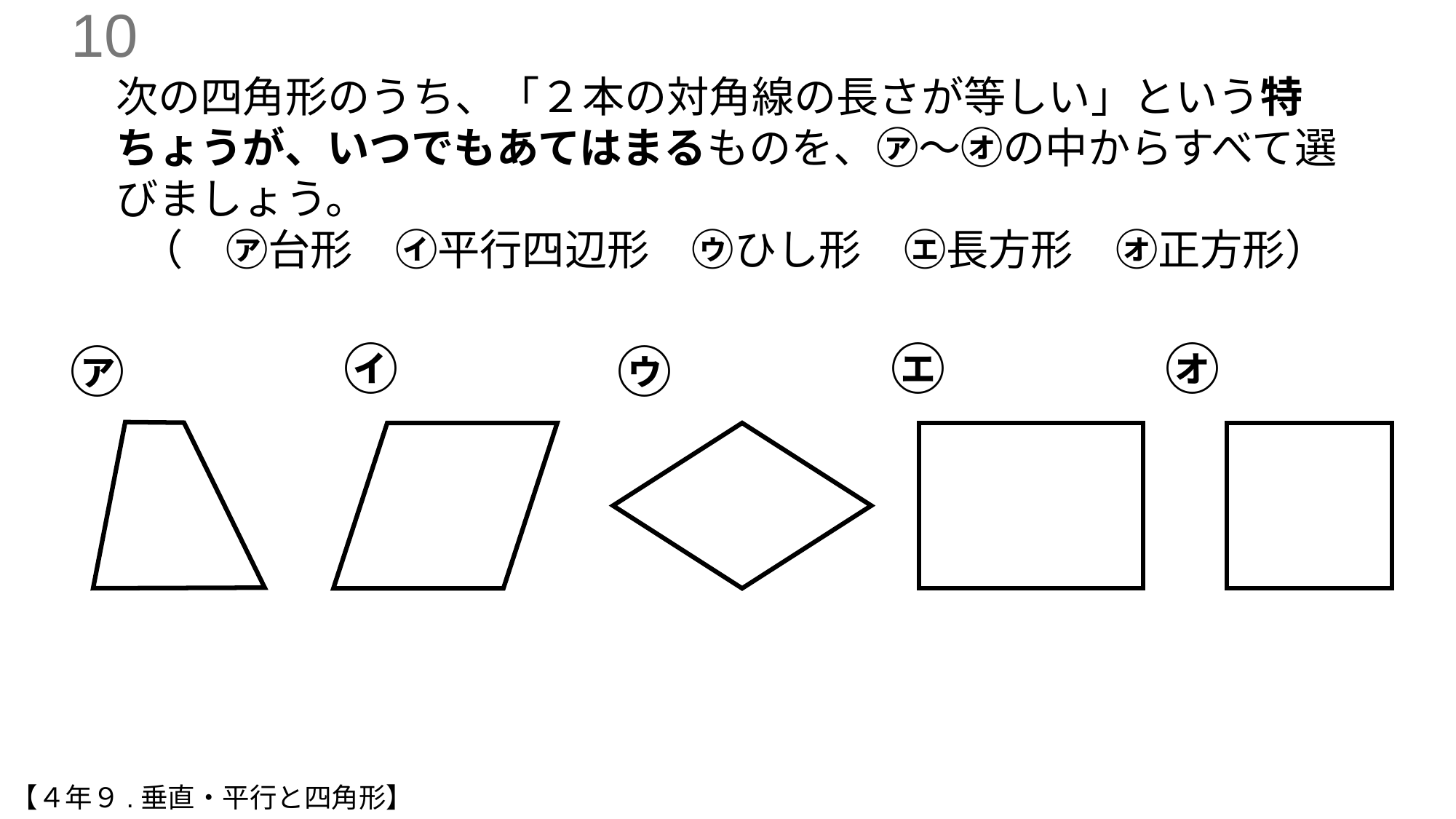

10
次の四角形のうち、「２本の対角線の長さが等しい」という特ちょうが、いつでもあてはまるものを、㋐～㋔の中からすべて選びましょう。
（　㋐台形　㋑平行四辺形　㋒ひし形　㋓長方形　㋔正方形）
㋑
㋓
㋔
㋐
㋒

【４年９.垂直・平行と四角形】